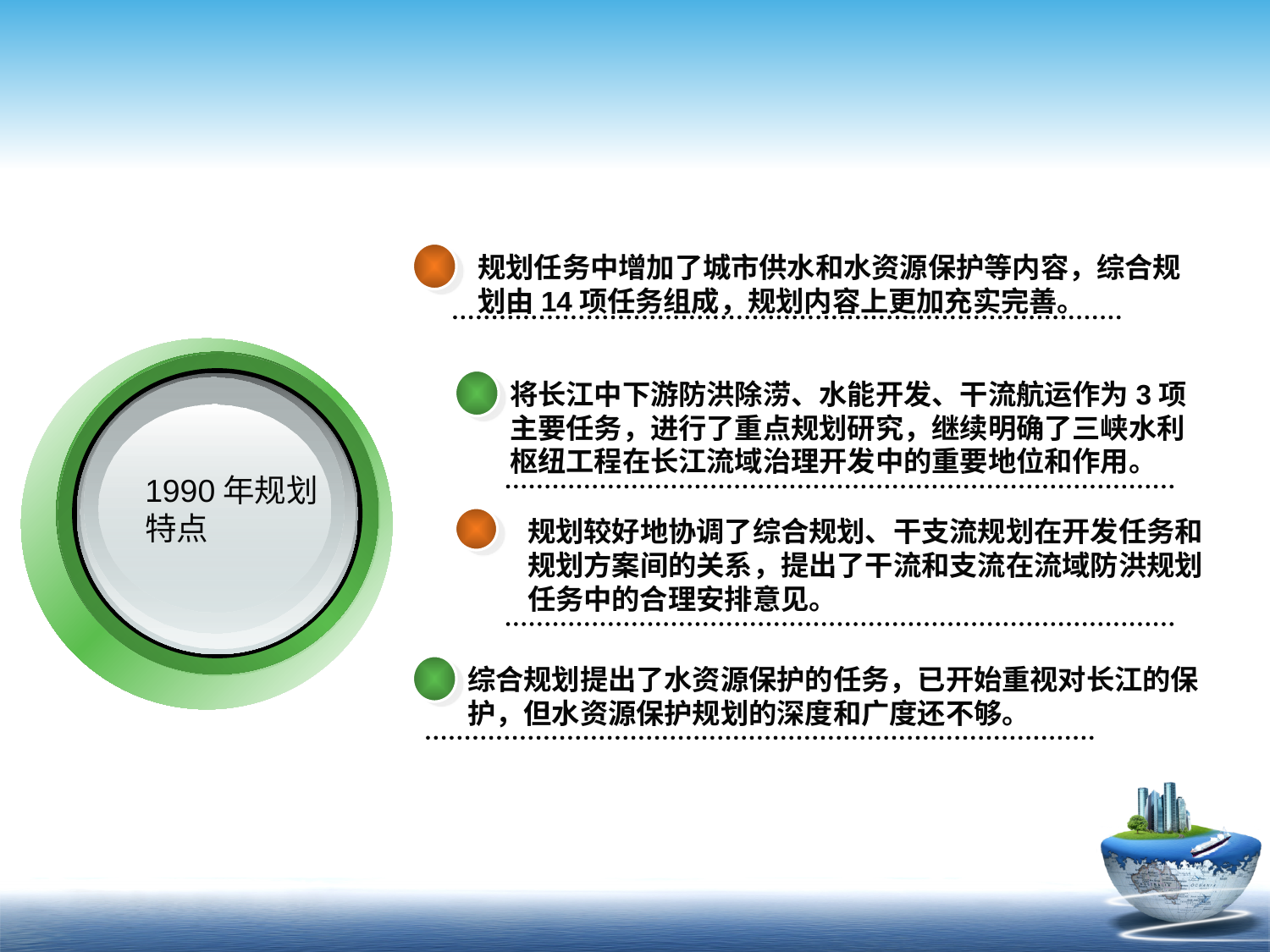

规划任务中增加了城市供水和水资源保护等内容，综合规划由14项任务组成，规划内容上更加充实完善。

1990年规划
特点

将长江中下游防洪除涝、水能开发、干流航运作为3项主要任务，进行了重点规划研究，继续明确了三峡水利枢纽工程在长江流域治理开发中的重要地位和作用。

规划较好地协调了综合规划、干支流规划在开发任务和
规划方案间的关系，提出了干流和支流在流域防洪规划
任务中的合理安排意见。

综合规划提出了水资源保护的任务，已开始重视对长江的保护，但水资源保护规划的深度和广度还不够。